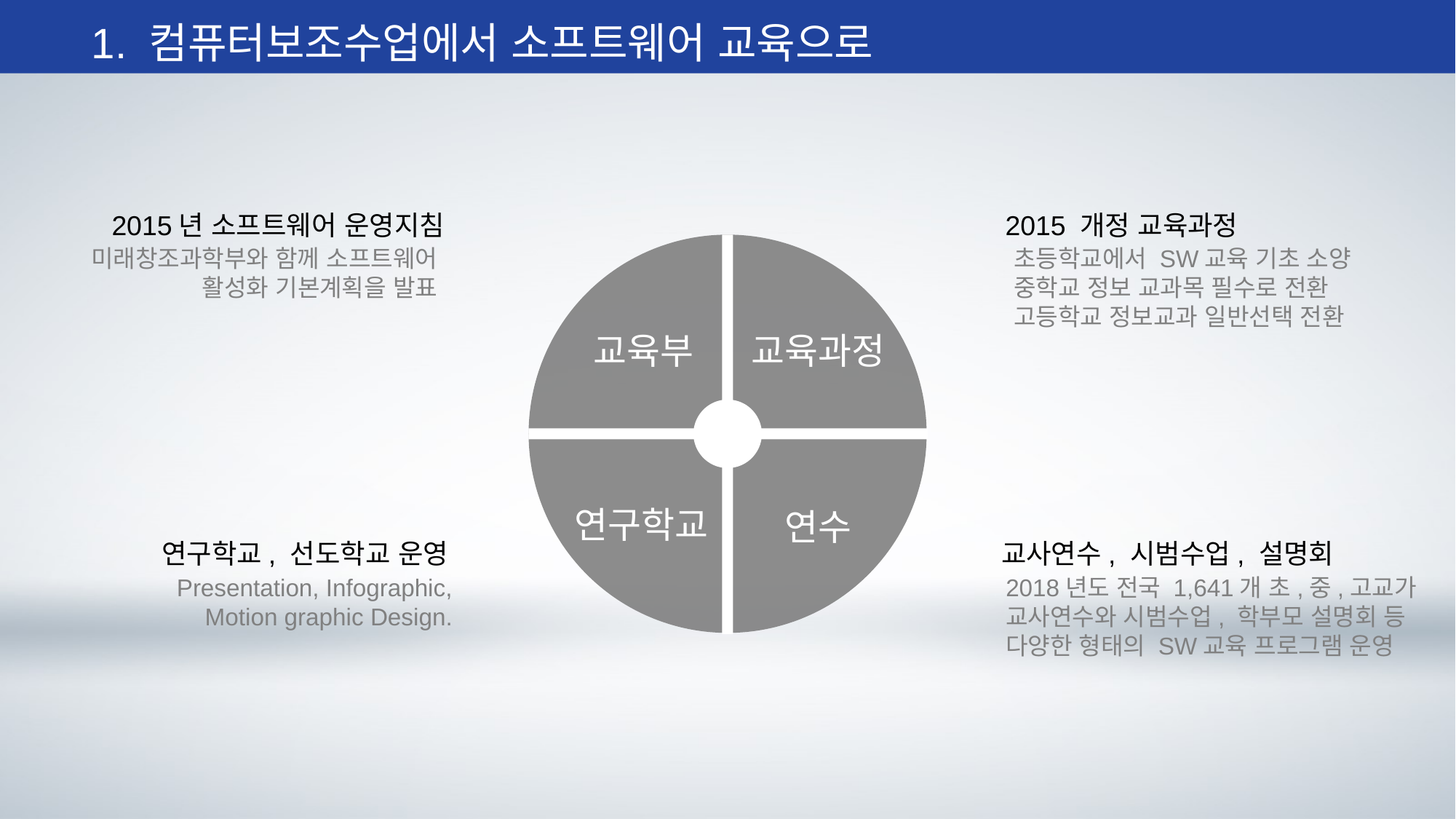

1. 컴퓨터보조수업에서 소프트웨어 교육으로
2015년 소프트웨어 운영지침
미래창조과학부와 함께 소프트웨어
활성화 기본계획을 발표
2015 개정 교육과정
초등학교에서 SW교육 기초 소양
중학교 정보 교과목 필수로 전환
고등학교 정보교과 일반선택 전환

교육부
교육과정

연구학교
연수
연구학교, 선도학교 운영
Presentation, Infographic,
Motion graphic Design.
교사연수, 시범수업, 설명회
2018년도 전국 1,641개 초,중,고교가
교사연수와 시범수업, 학부모 설명회 등
다양한 형태의 SW교육 프로그램 운영